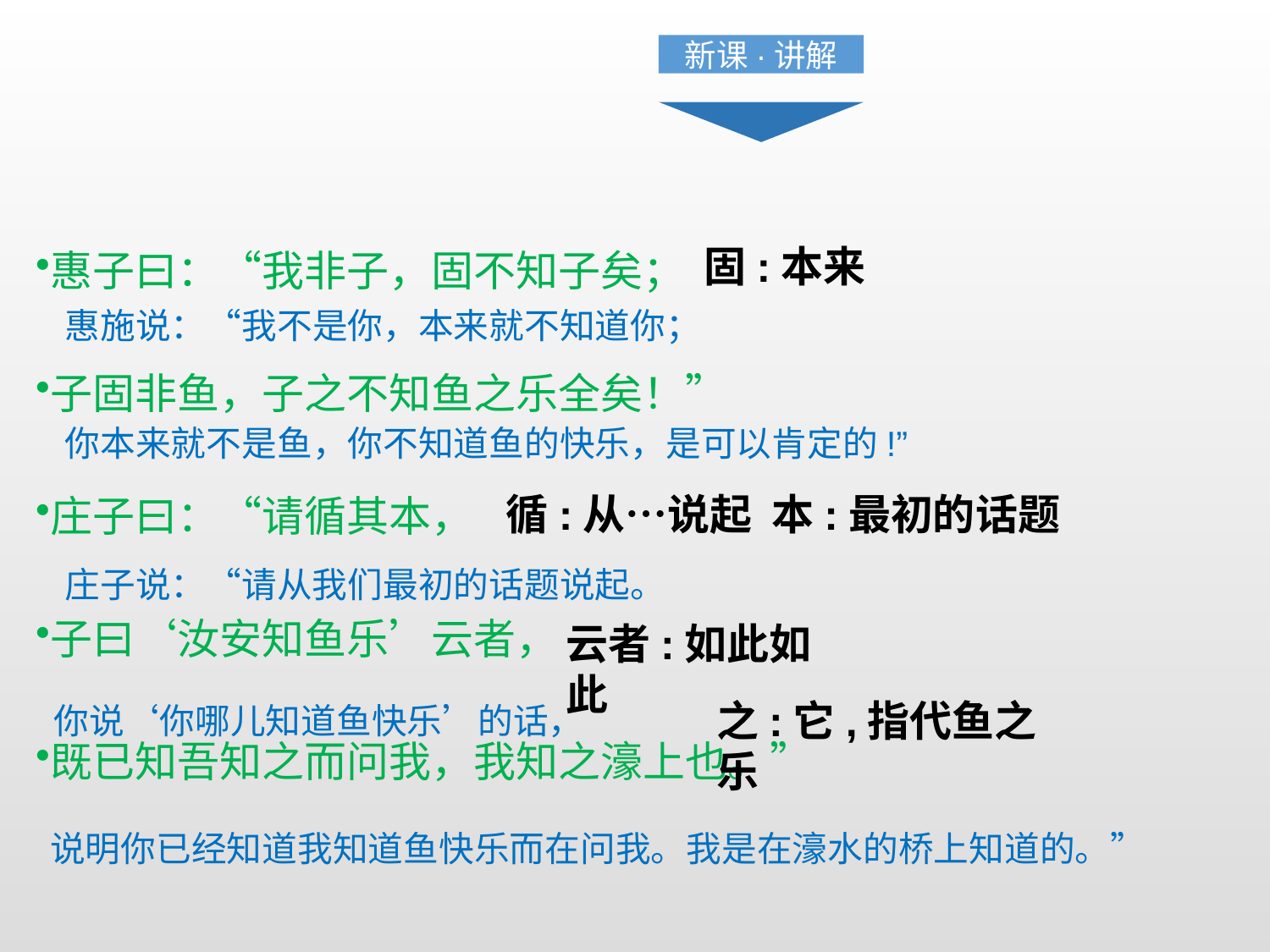

新课·讲解

惠子曰：“我非子，固不知子矣；
子固非鱼，子之不知鱼之乐全矣！”
庄子曰：“请循其本，
子曰‘汝安知鱼乐’云者，
既已知吾知之而问我，我知之濠上也。”
固:本来
惠施说：“我不是你，本来就不知道你；
你本来就不是鱼，你不知道鱼的快乐，是可以肯定的!”
循:从…说起
本:最初的话题
庄子说：“请从我们最初的话题说起。
云者:如此如此
之:它,指代鱼之乐
你说‘你哪儿知道鱼快乐’的话，
说明你已经知道我知道鱼快乐而在问我。我是在濠水的桥上知道的。”